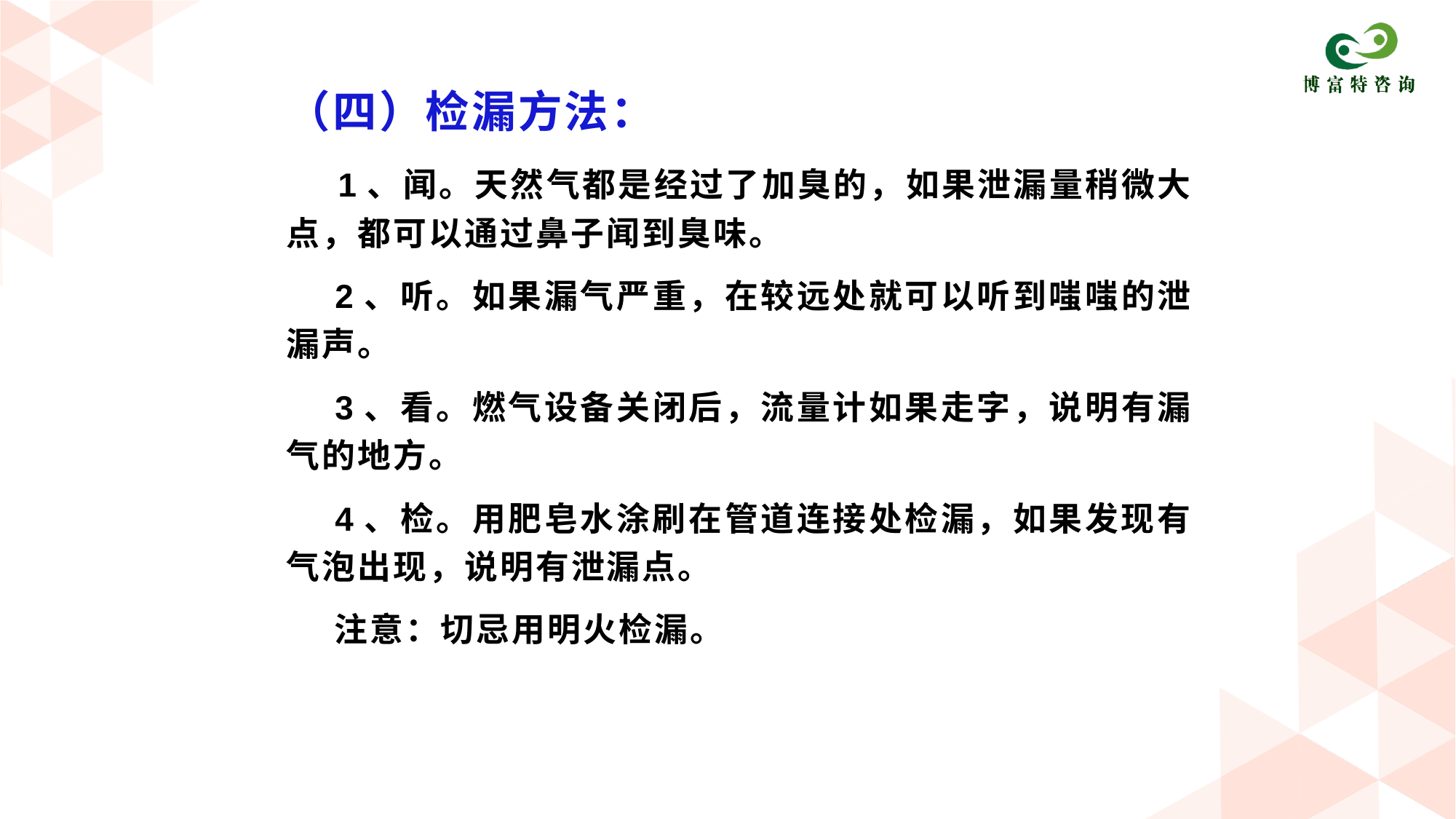

（四）检漏方法：
    1、闻。天然气都是经过了加臭的，如果泄漏量稍微大点，都可以通过鼻子闻到臭味。
    2、听。如果漏气严重，在较远处就可以听到嗤嗤的泄漏声。
    3、看。燃气设备关闭后，流量计如果走字，说明有漏气的地方。
    4、检。用肥皂水涂刷在管道连接处检漏，如果发现有气泡出现，说明有泄漏点。
    注意：切忌用明火检漏。